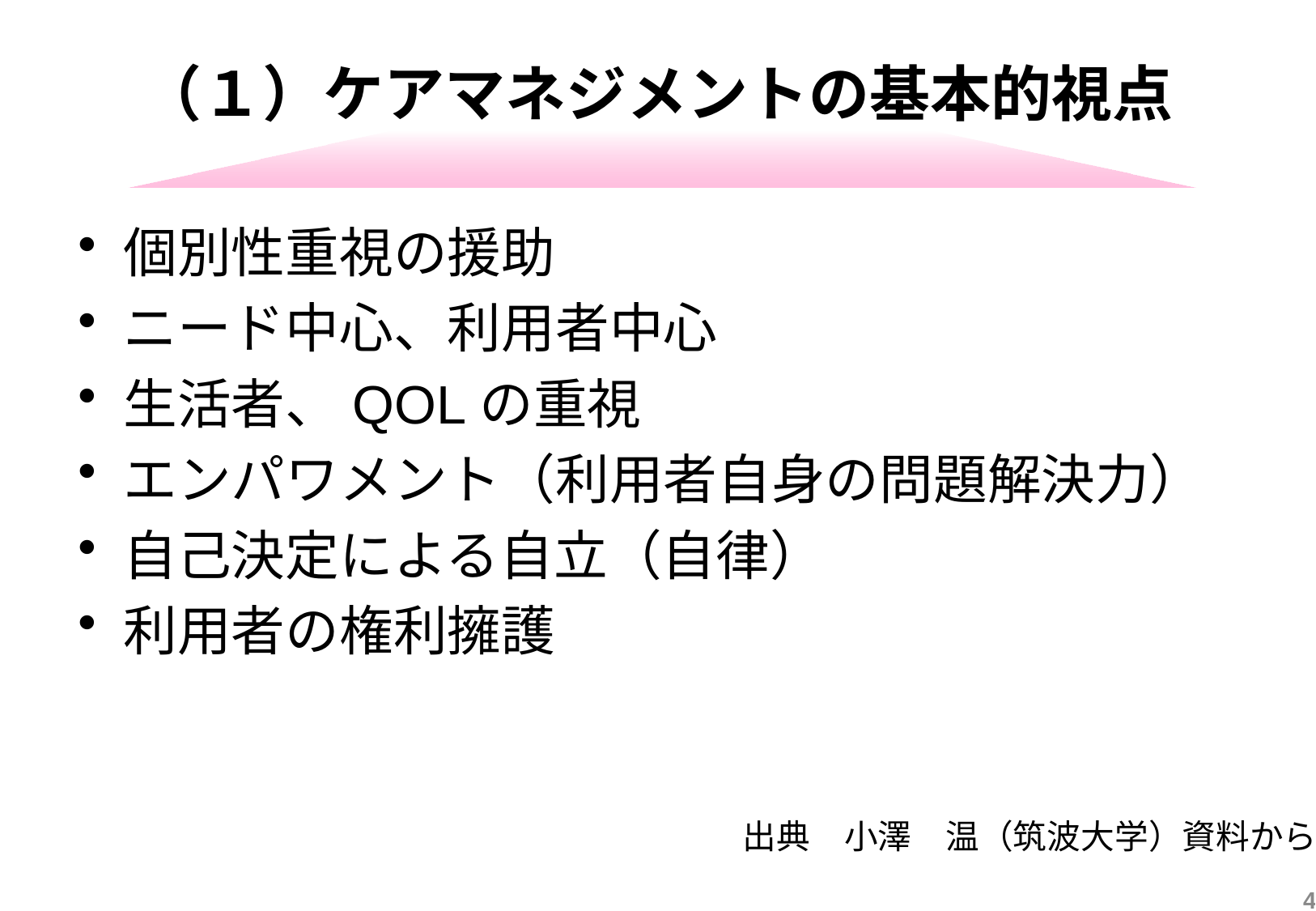

# （１）ケアマネジメントの基本的視点

個別性重視の援助
ニード中心、利用者中心
生活者、QOLの重視
エンパワメント（利用者自身の問題解決力）
自己決定による自立（自律）
利用者の権利擁護
出典　小澤　温（筑波大学）資料から
4